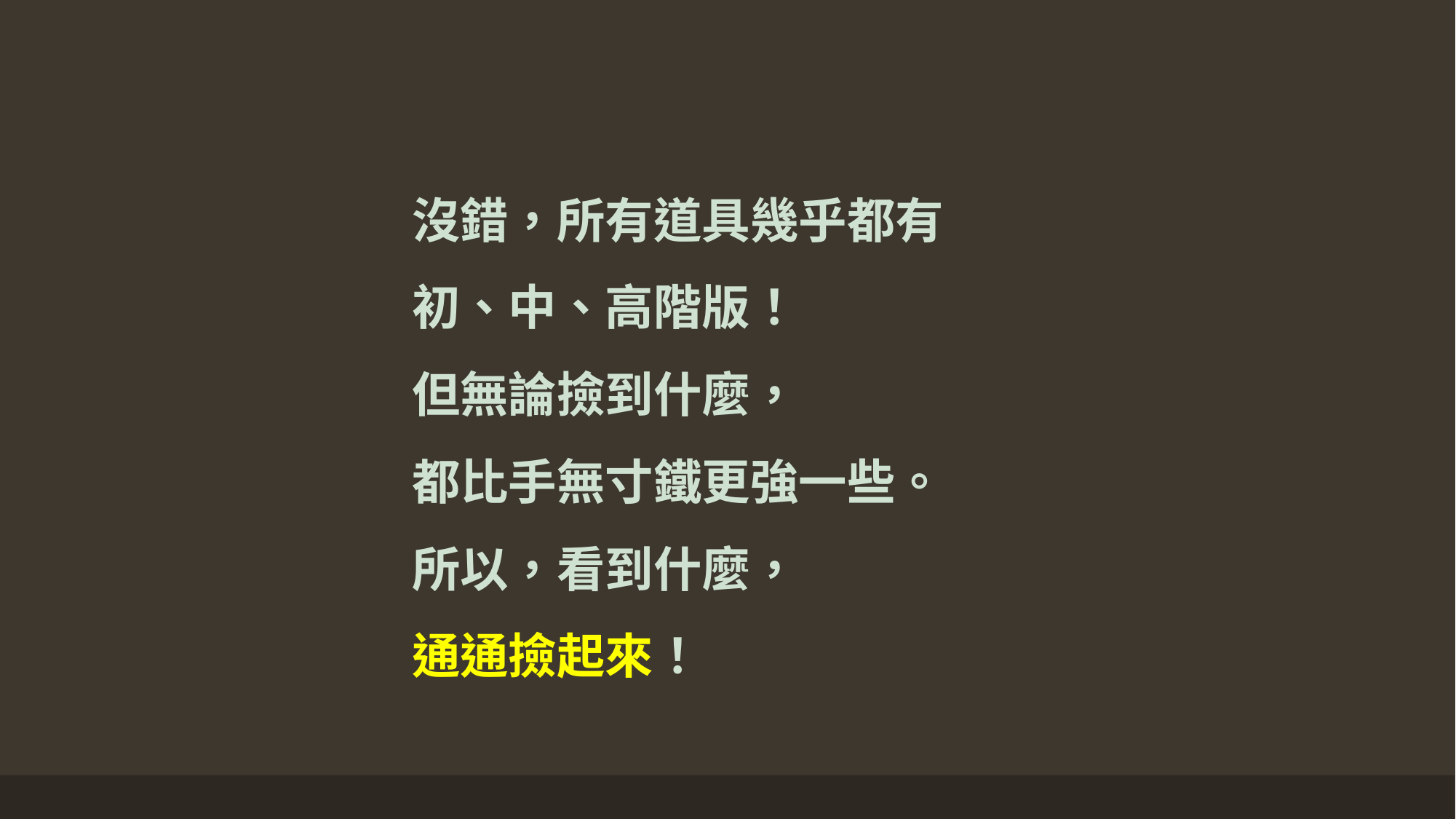

# 沒錯，所有道具幾乎都有 初、中、高階版！ 但無論撿到什麼， 都比手無寸鐵更強一些。 所以，看到什麼， 通通撿起來！